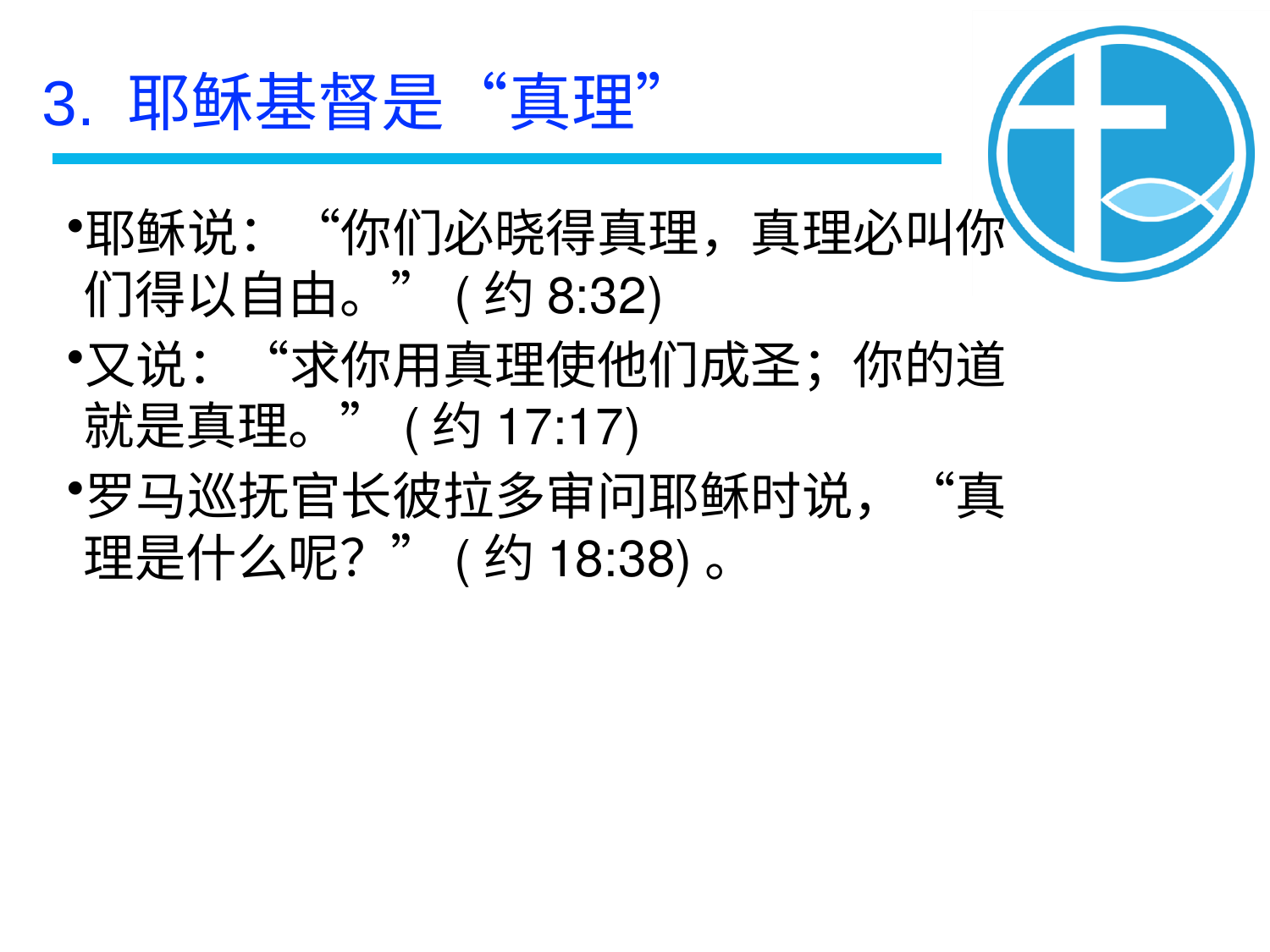

3. 耶稣基督是“真理”
耶稣说：“你们必晓得真理，真理必叫你们得以自由。”(约8:32)
又说：“求你用真理使他们成圣；你的道就是真理。”(约17:17)
罗马巡抚官长彼拉多审问耶稣时说，“真理是什么呢？”(约18:38)。